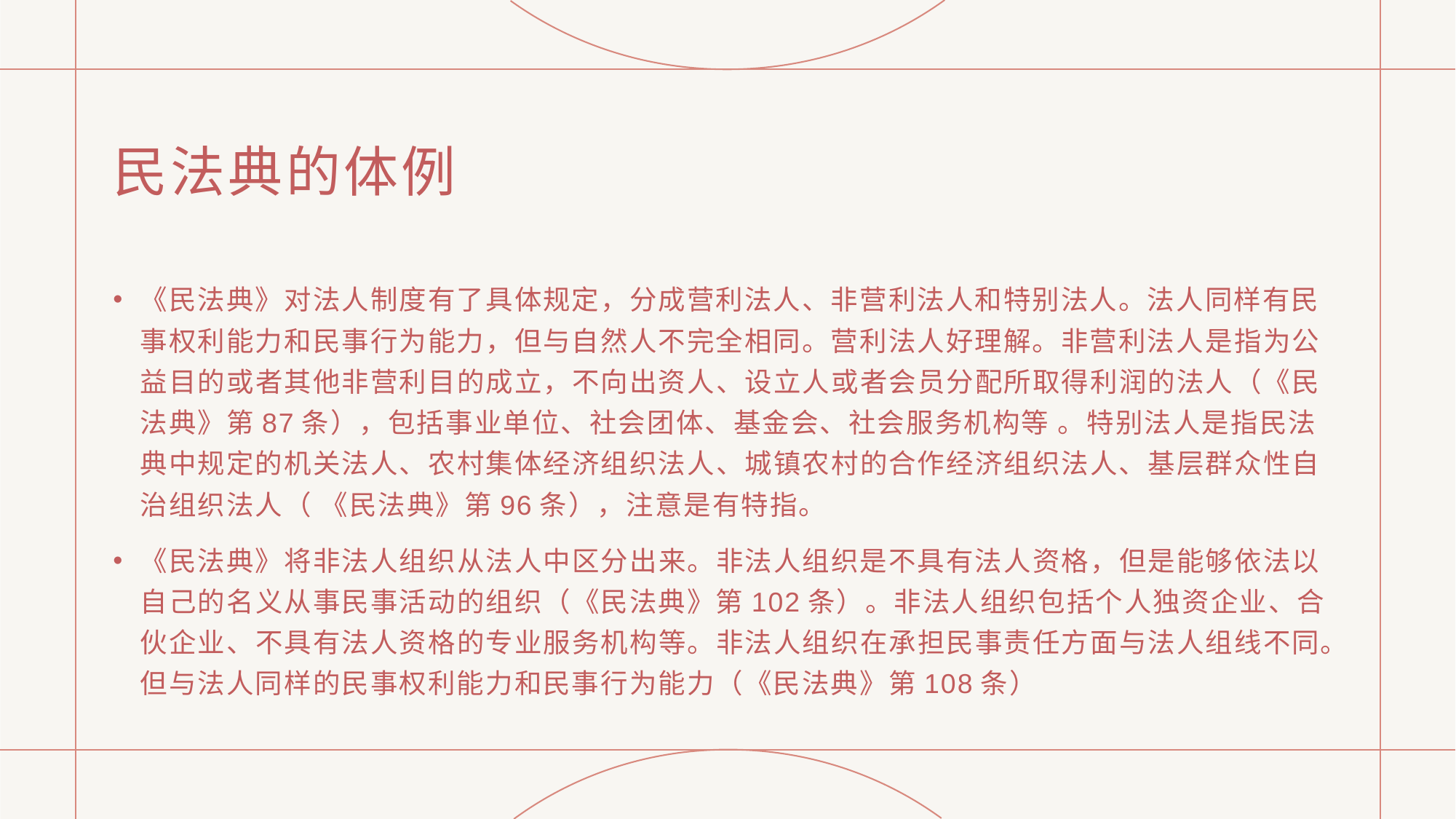

# 民法典的体例
《民法典》对法人制度有了具体规定，分成营利法人、非营利法人和特别法人。法人同样有民事权利能力和民事行为能力，但与自然人不完全相同。营利法人好理解。非营利法人是指为公益目的或者其他非营利目的成立，不向出资人、设立人或者会员分配所取得利润的法人（《民法典》第87条），包括事业单位、社会团体、基金会、社会服务机构等 。特别法人是指民法典中规定的机关法人、农村集体经济组织法人、城镇农村的合作经济组织法人、基层群众性自治组织法人（ 《民法典》第96条），注意是有特指。
《民法典》将非法人组织从法人中区分出来。非法人组织是不具有法人资格，但是能够依法以自己的名义从事民事活动的组织（《民法典》第102条）。非法人组织包括个人独资企业、合伙企业、不具有法人资格的专业服务机构等。非法人组织在承担民事责任方面与法人组线不同。但与法人同样的民事权利能力和民事行为能力（《民法典》第108条）